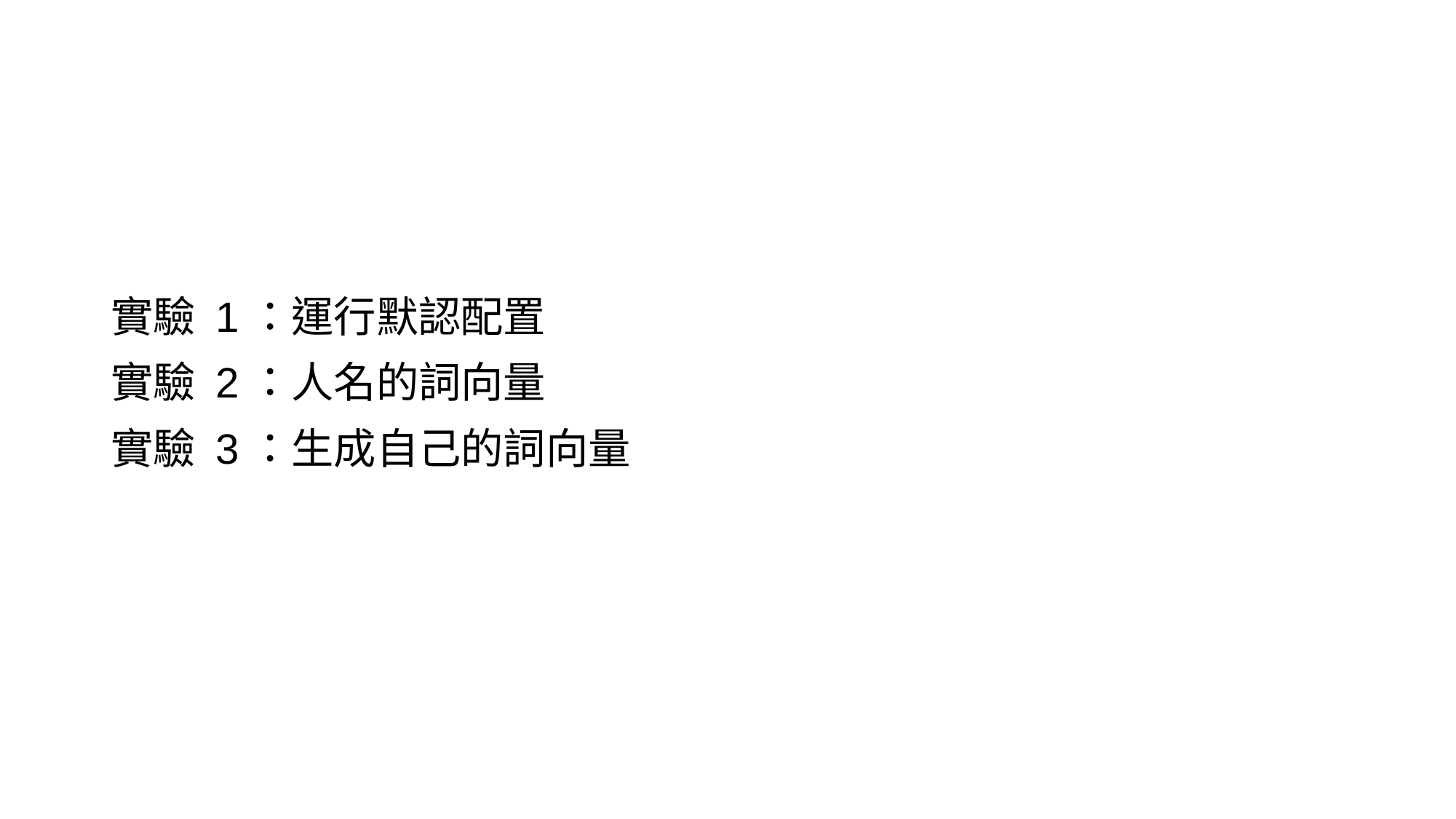

#

實驗 1：運行默認配置
實驗 2：人名的詞向量
實驗 3：生成自己的詞向量